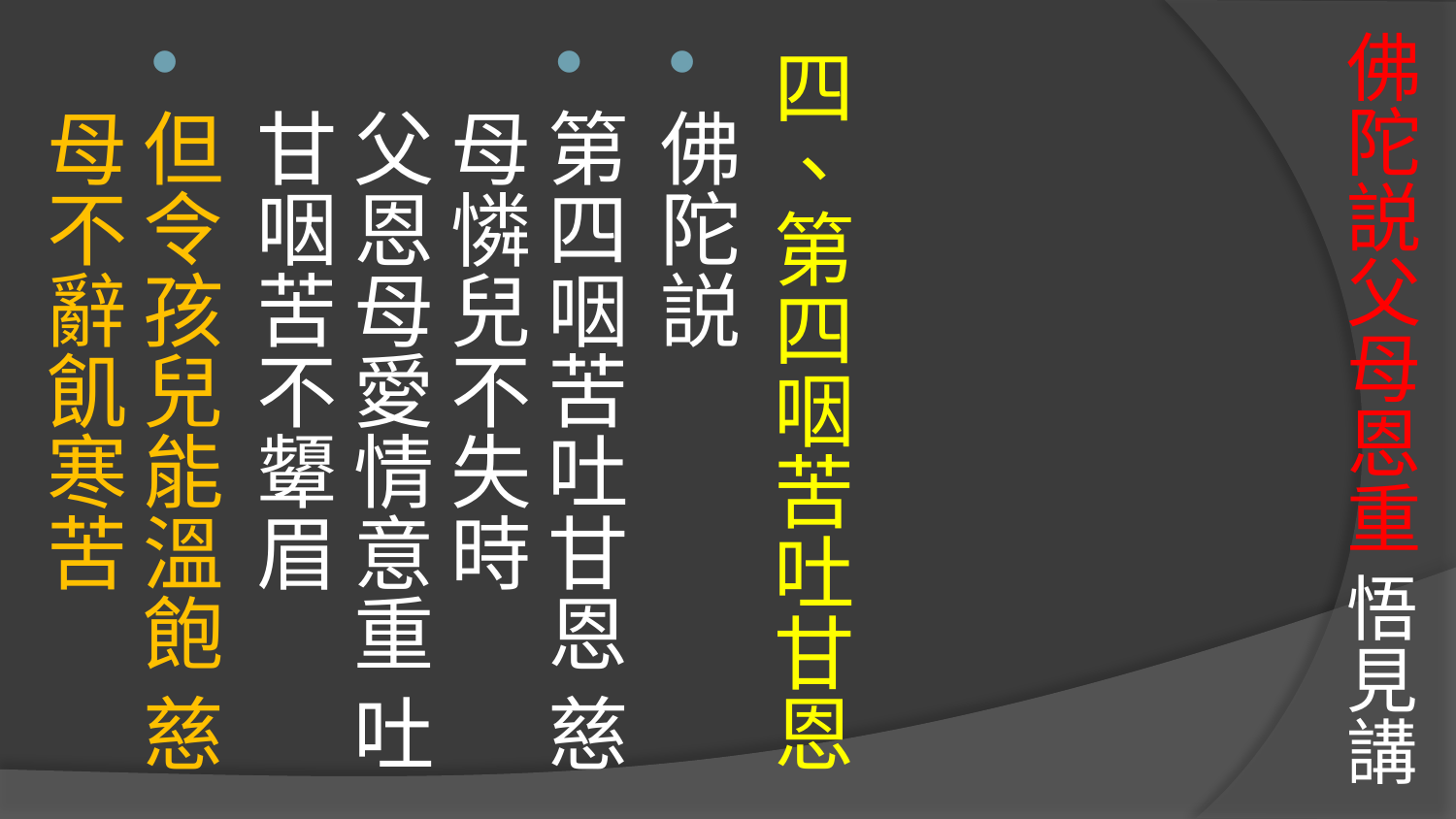

# 佛陀説父母恩重 悟見講
四、第四咽苦吐甘恩
佛陀説
第四咽苦吐甘恩 慈母憐兒不失時
父恩母愛情意重 吐甘咽苦不顰眉
但令孩兒能溫飽 慈母不辭飢寒苦